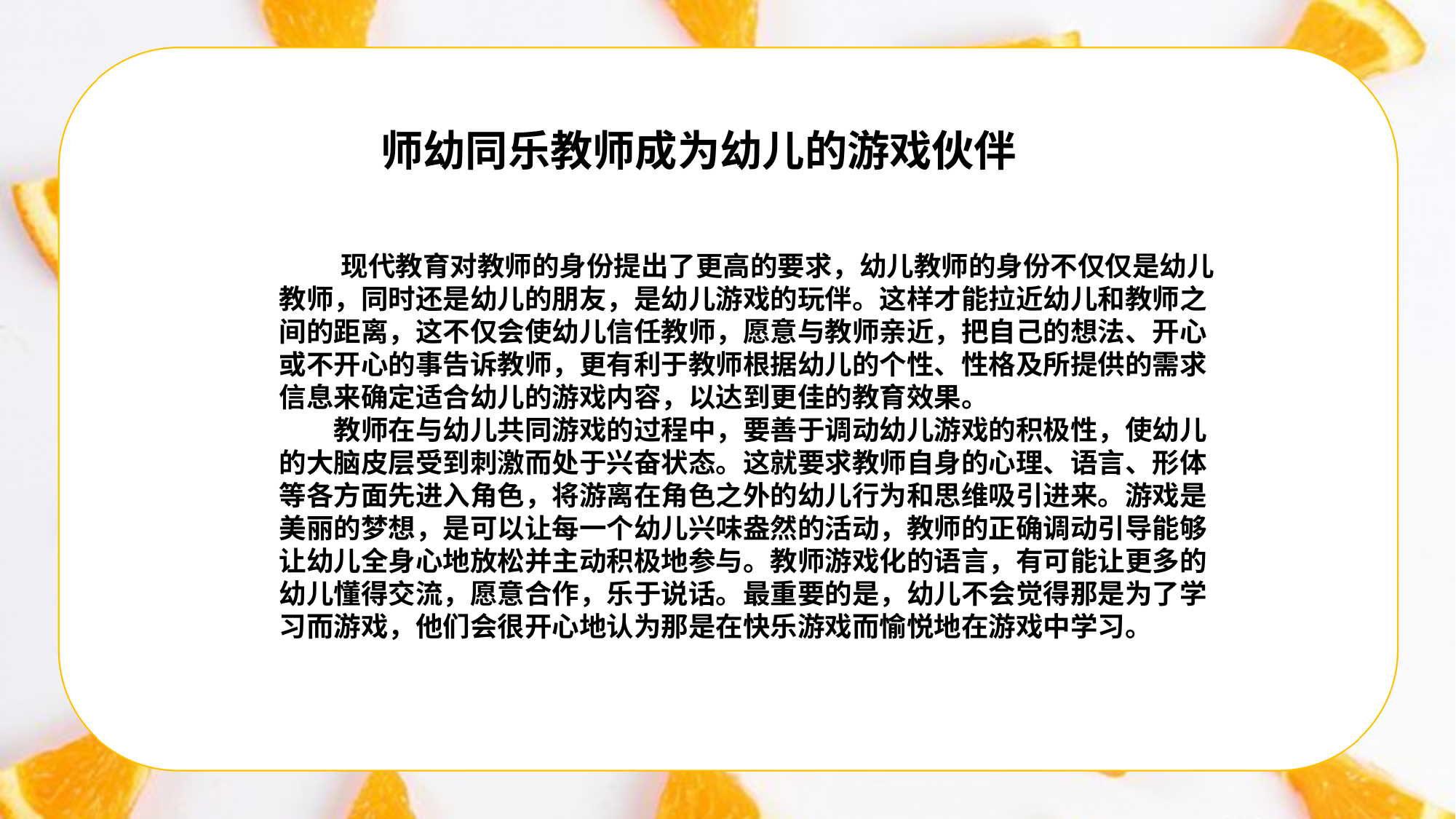

师幼同乐教师成为幼儿的游戏伙伴

         现代教育对教师的身份提出了更高的要求，幼儿教师的身份不仅仅是幼儿教师，同时还是幼儿的朋友，是幼儿游戏的玩伴。这样才能拉近幼儿和教师之间的距离，这不仅会使幼儿信任教师，愿意与教师亲近，把自己的想法、开心或不开心的事告诉教师，更有利于教师根据幼儿的个性、性格及所提供的需求信息来确定适合幼儿的游戏内容，以达到更佳的教育效果。
　　教师在与幼儿共同游戏的过程中，要善于调动幼儿游戏的积极性，使幼儿的大脑皮层受到刺激而处于兴奋状态。这就要求教师自身的心理、语言、形体等各方面先进入角色，将游离在角色之外的幼儿行为和思维吸引进来。游戏是美丽的梦想，是可以让每一个幼儿兴味盎然的活动，教师的正确调动引导能够让幼儿全身心地放松并主动积极地参与。教师游戏化的语言，有可能让更多的幼儿懂得交流，愿意合作，乐于说话。最重要的是，幼儿不会觉得那是为了学习而游戏，他们会很开心地认为那是在快乐游戏而愉悦地在游戏中学习。